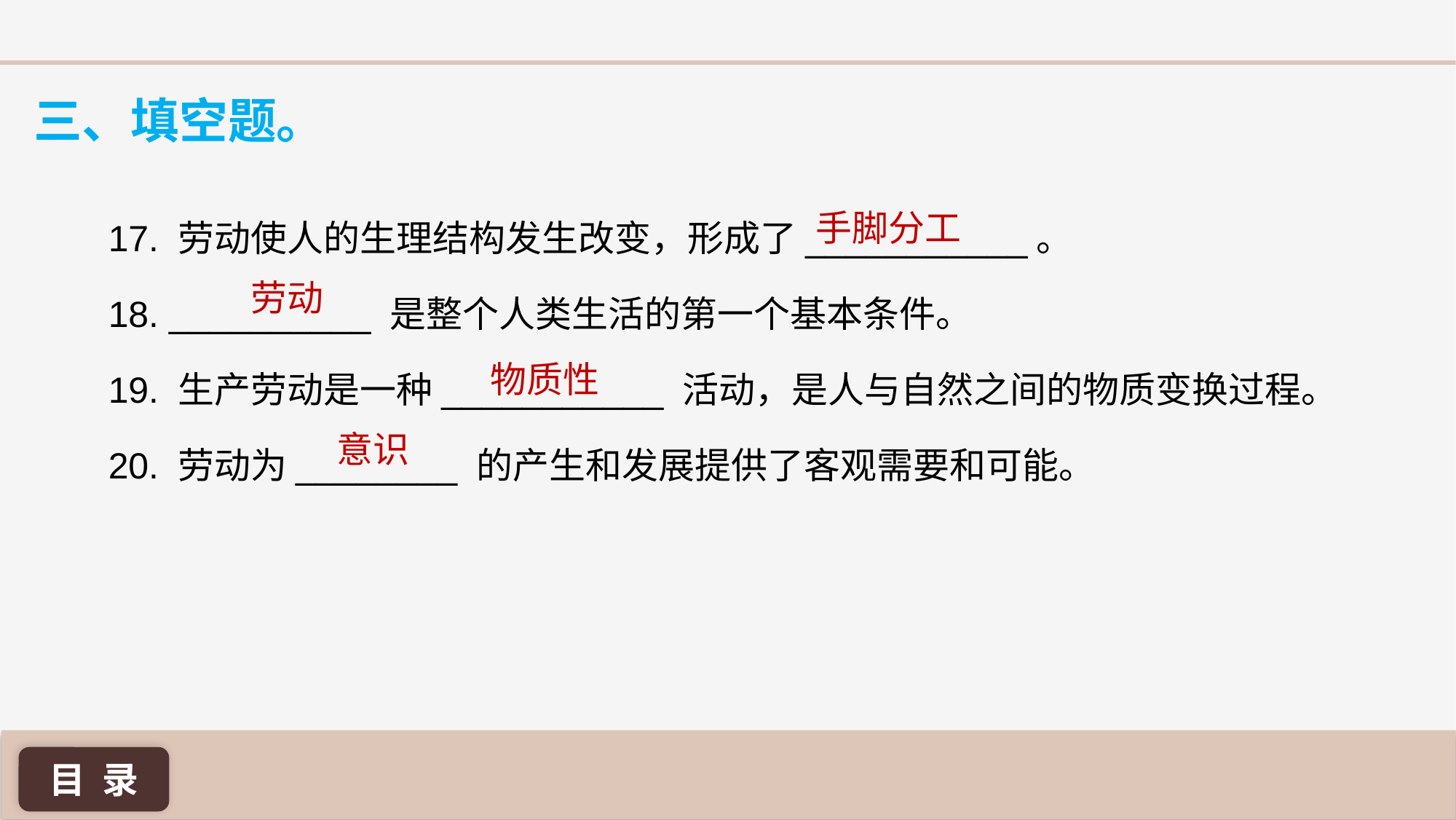

三、填空题。
17. 劳动使人的生理结构发生改变，形成了___________。
18. __________ 是整个人类生活的第一个基本条件。
19. 生产劳动是一种___________ 活动，是人与自然之间的物质变换过程。
20. 劳动为________ 的产生和发展提供了客观需要和可能。
手脚分工
劳动
物质性
意识